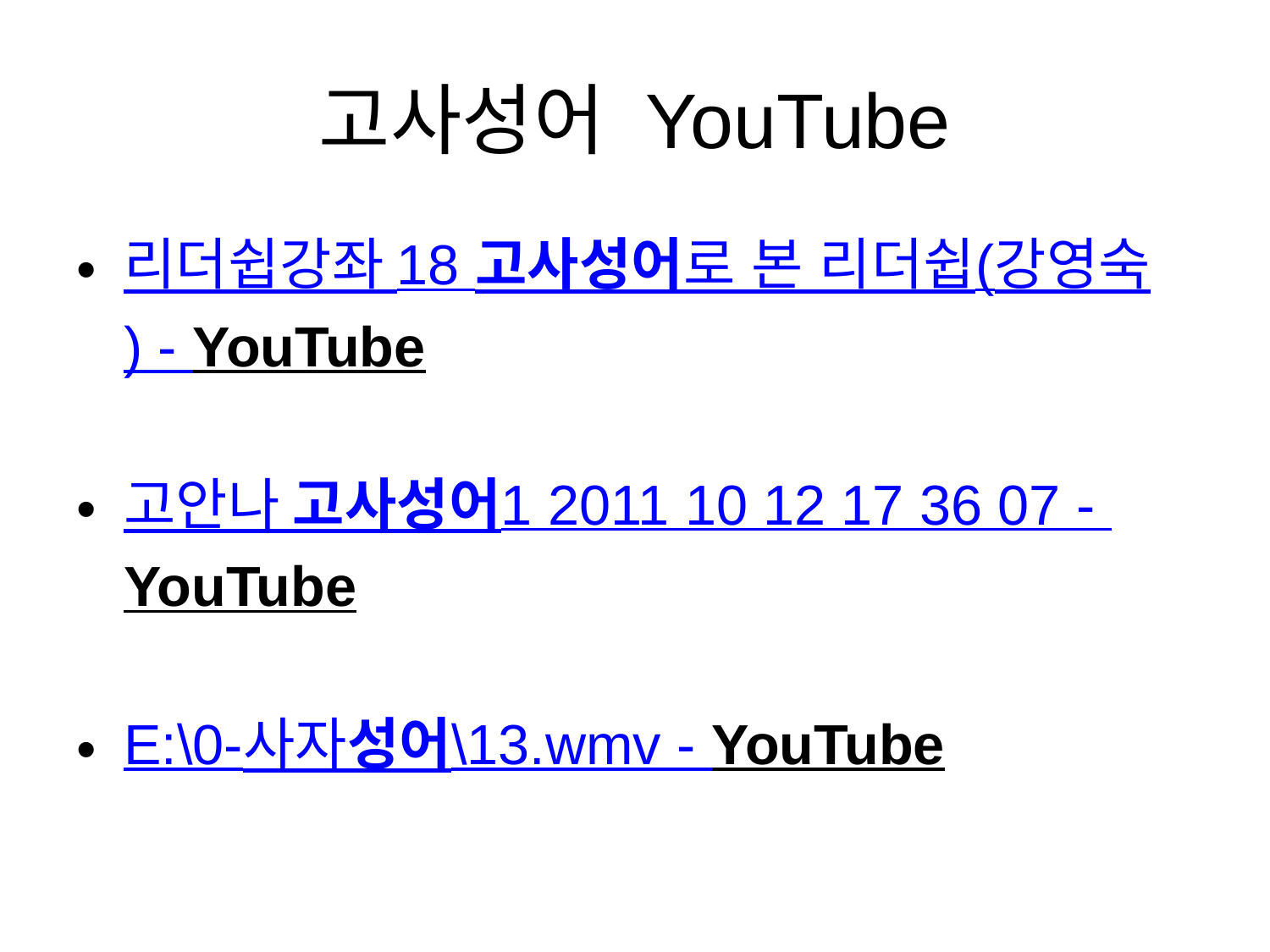

# 고사성어 YouTube
리더쉽강좌 18 고사성어로 본 리더쉽(강영숙) - YouTube

고안나 고사성어1 2011 10 12 17 36 07 - YouTube

E:\0-사자성어\13.wmv - YouTube